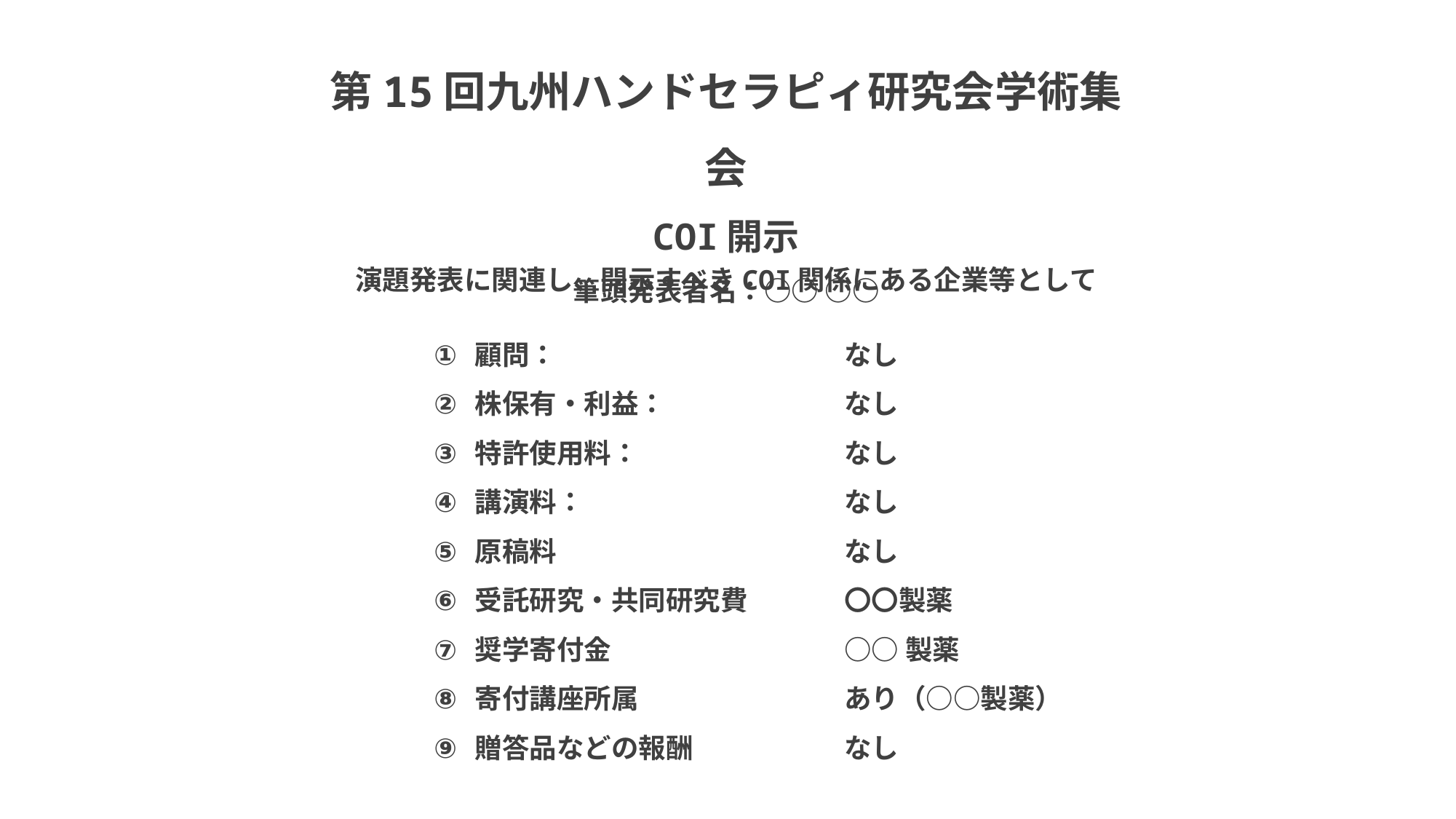

第15回九州ハンドセラピィ研究会学術集会
COI開示
筆頭発表者名：○○ ○○
演題発表に関連し、開示すべきCOI関係にある企業等として
顧問：
株保有・利益：
特許使用料：
講演料：
原稿料
受託研究・共同研究費
奨学寄付金
寄付講座所属
贈答品などの報酬
なし
なし
なし
なし
なし
〇〇製薬
○○製薬
あり（○○製薬）
なし